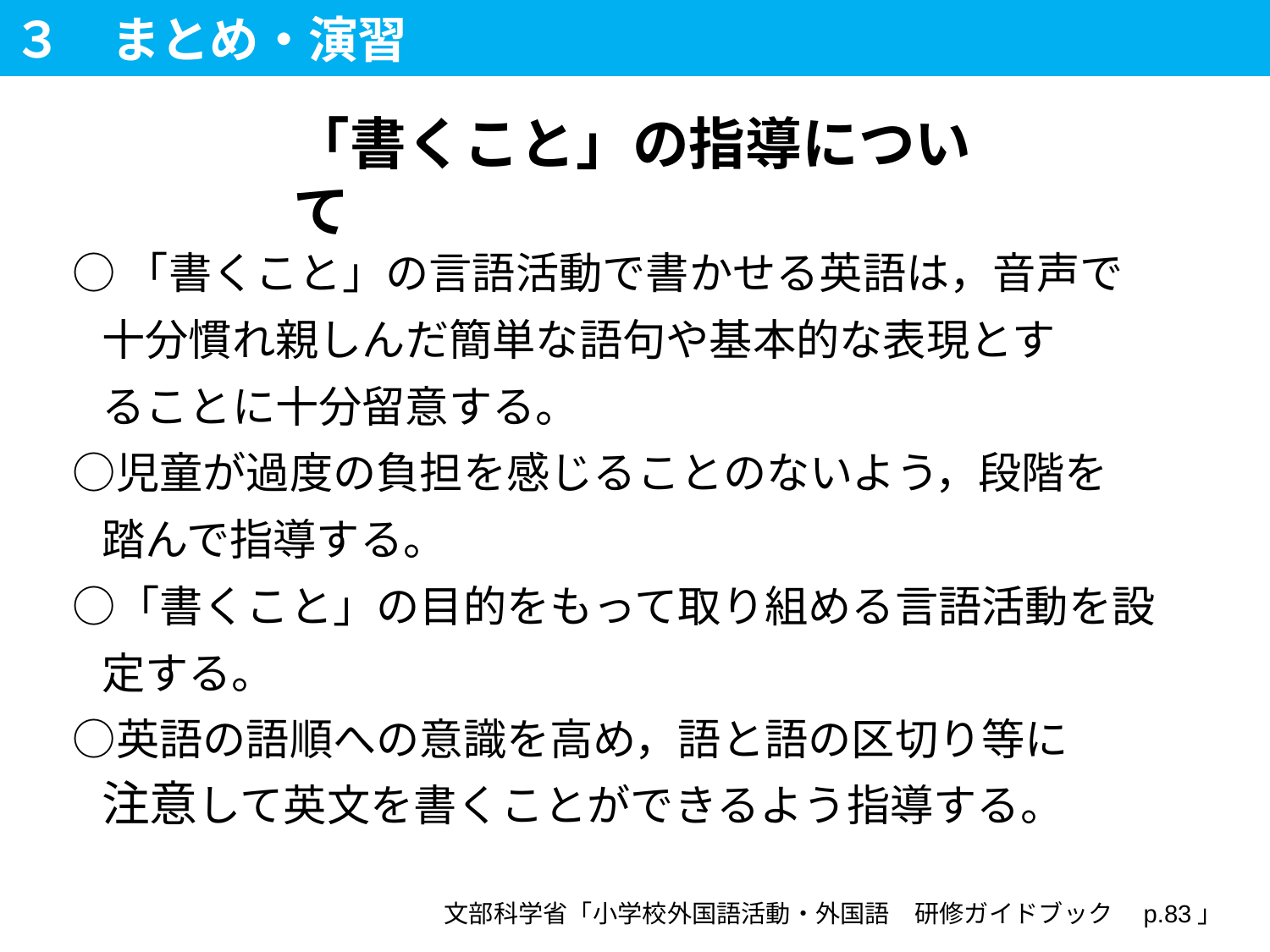

３　まとめ・演習
「書くこと」の指導について
# ○「書くこと」の言語活動で書かせる英語は，音声で 十分慣れ親しんだ簡単な語句や基本的な表現とす ることに十分留意する。 ○児童が過度の負担を感じることのないよう，段階を 踏んで指導する。 ○「書くこと」の目的をもって取り組める言語活動を設 定する。 ○英語の語順への意識を高め，語と語の区切り等に 注意して英文を書くことができるよう指導する。
文部科学省「小学校外国語活動・外国語　研修ガイドブック　p.83」